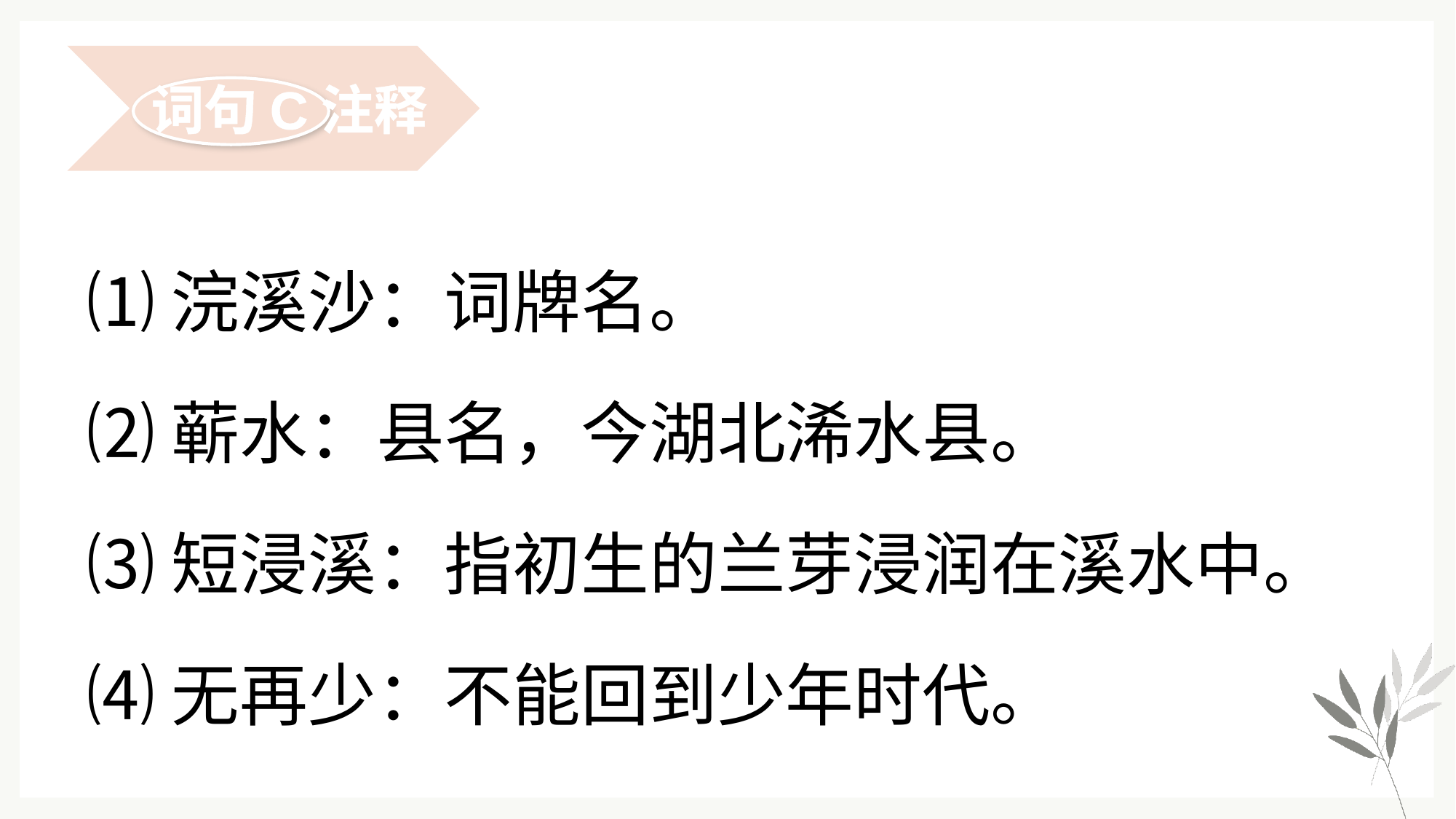

词句C注释
⑴浣溪沙：词牌名。
⑵蕲水：县名，今湖北浠水县。
⑶短浸溪：指初生的兰芽浸润在溪水中。
⑷无再少：不能回到少年时代。